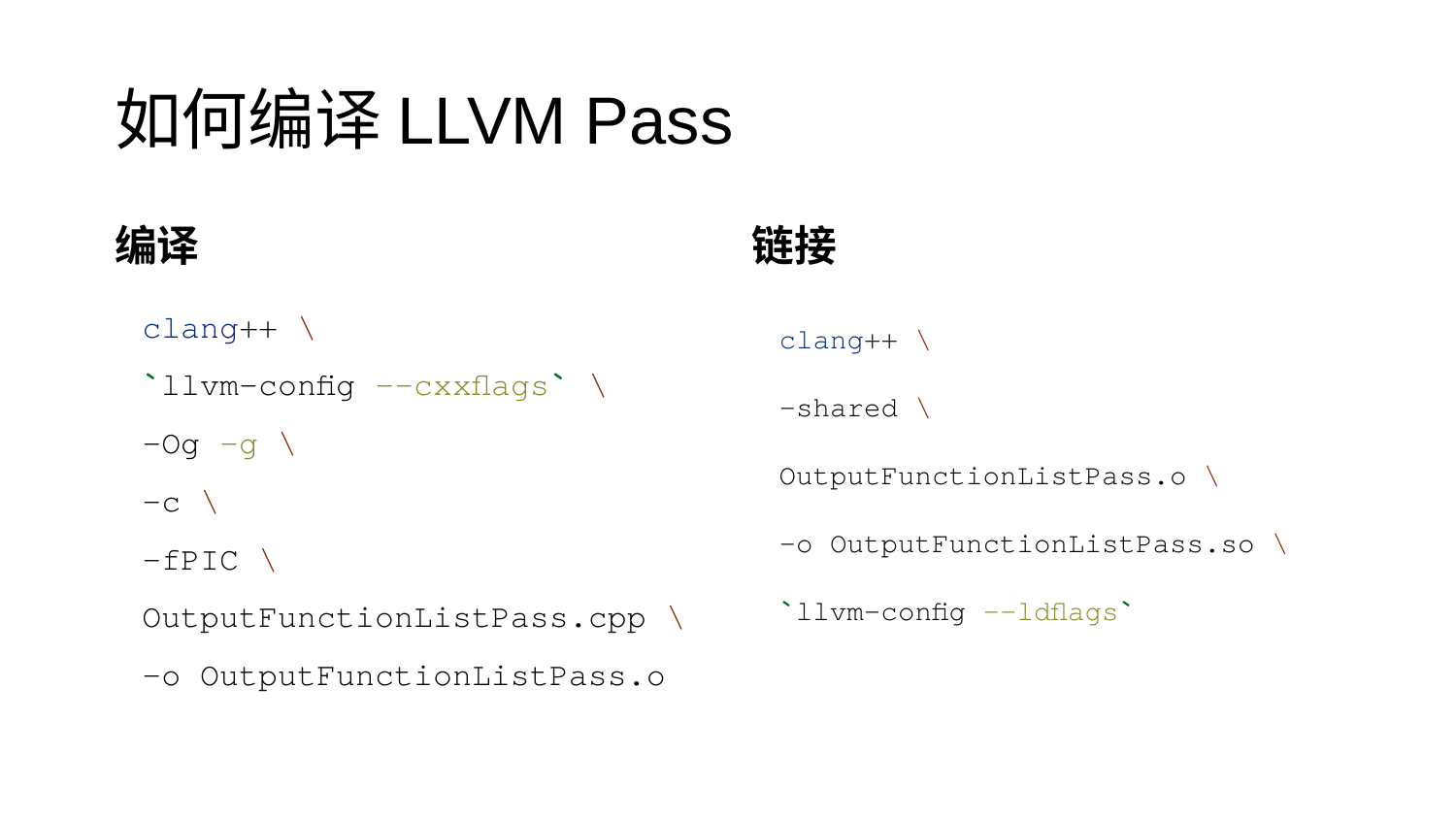

# 如何编译LLVM Pass
编译
clang++ \
`llvm-config --cxxflags` \
-Og -g \
-c \
-fPIC \
OutputFunctionListPass.cpp \
-o OutputFunctionListPass.o
链接
clang++ \
-shared \
OutputFunctionListPass.o \
-o OutputFunctionListPass.so \
`llvm-config --ldflags`